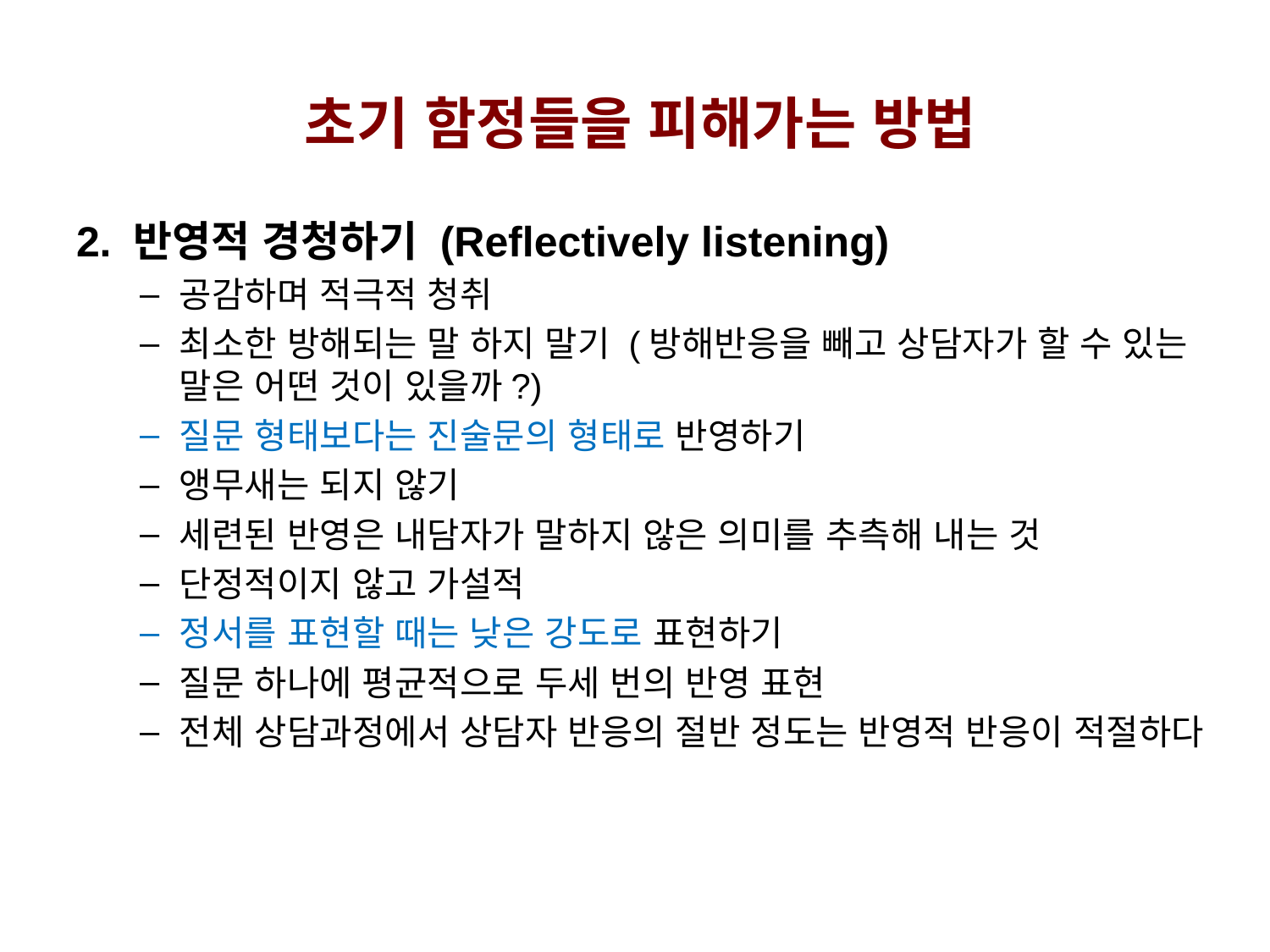

초기 함정들을 피해가는 방법
2. 반영적 경청하기 (Reflectively listening)
공감하며 적극적 청취
최소한 방해되는 말 하지 말기 (방해반응을 빼고 상담자가 할 수 있는 말은 어떤 것이 있을까?)
질문 형태보다는 진술문의 형태로 반영하기
앵무새는 되지 않기
세련된 반영은 내담자가 말하지 않은 의미를 추측해 내는 것
단정적이지 않고 가설적
정서를 표현할 때는 낮은 강도로 표현하기
질문 하나에 평균적으로 두세 번의 반영 표현
전체 상담과정에서 상담자 반응의 절반 정도는 반영적 반응이 적절하다